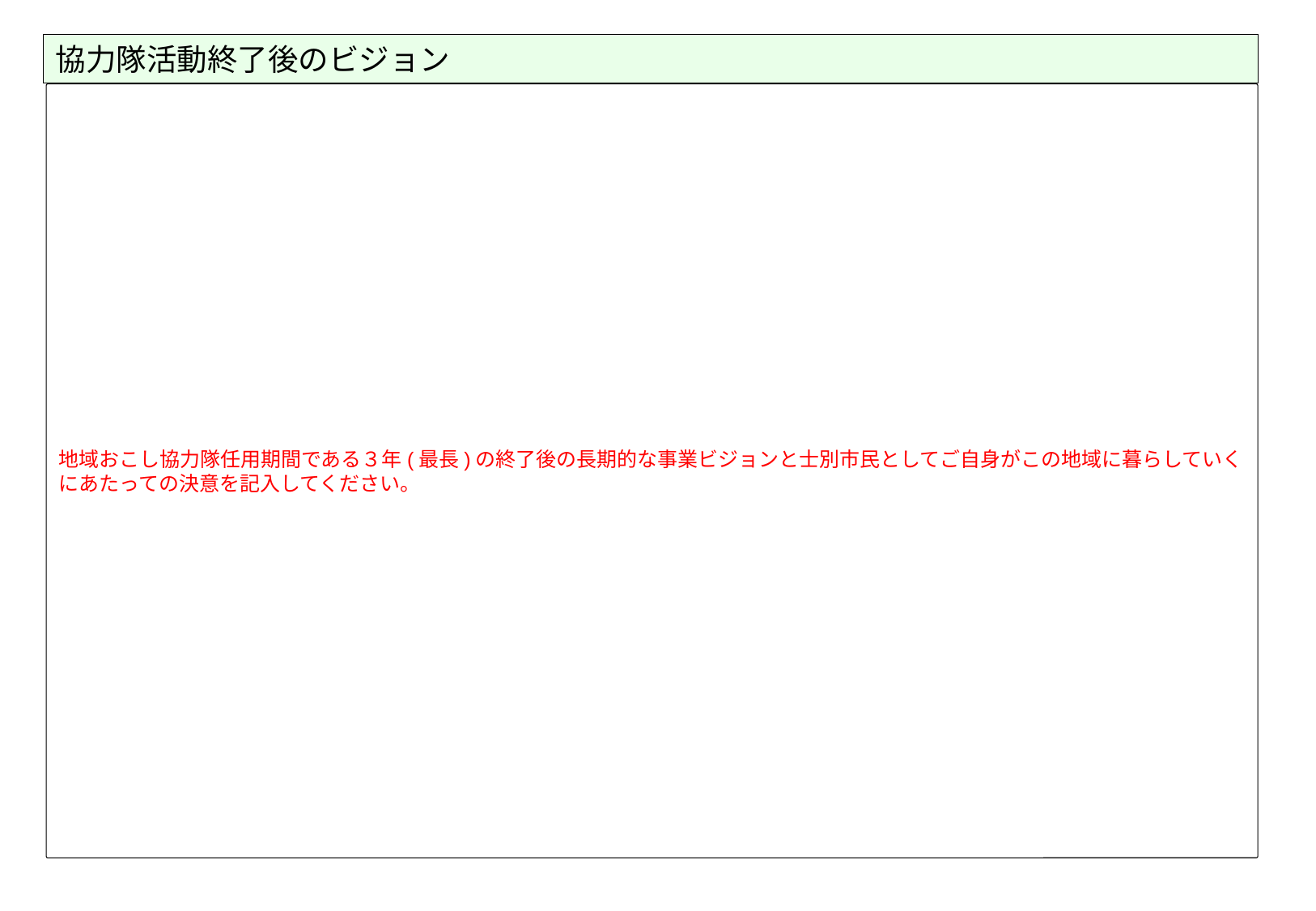

協力隊活動終了後のビジョン
地域おこし協力隊任用期間である３年(最長)の終了後の長期的な事業ビジョンと士別市民としてご自身がこの地域に暮らしていくにあたっての決意を記入してください。